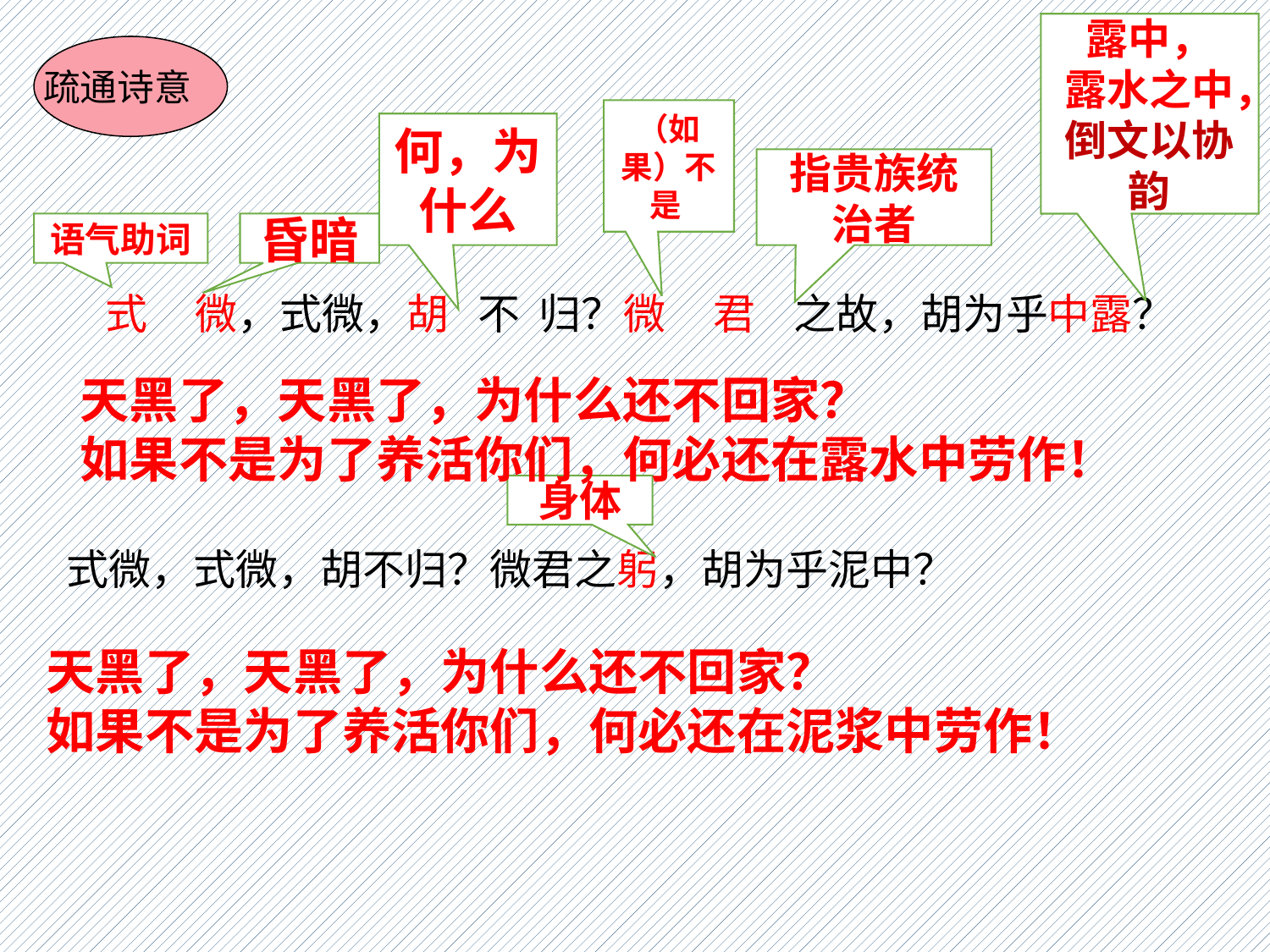

露中，
露水之中，倒文以协韵

疏通诗意
（如果）不是
何，为什么
指贵族统治者
语气助词
昏暗
   式     微，式微，胡   不  归？微     君    之故，胡为乎中露？

式微，式微，胡不归？微君之躬，胡为乎泥中？

天黑了，天黑了，为什么还不回家？
如果不是为了养活你们，何必还在露水中劳作！
身体
天黑了，天黑了，为什么还不回家？
如果不是为了养活你们，何必还在泥浆中劳作！